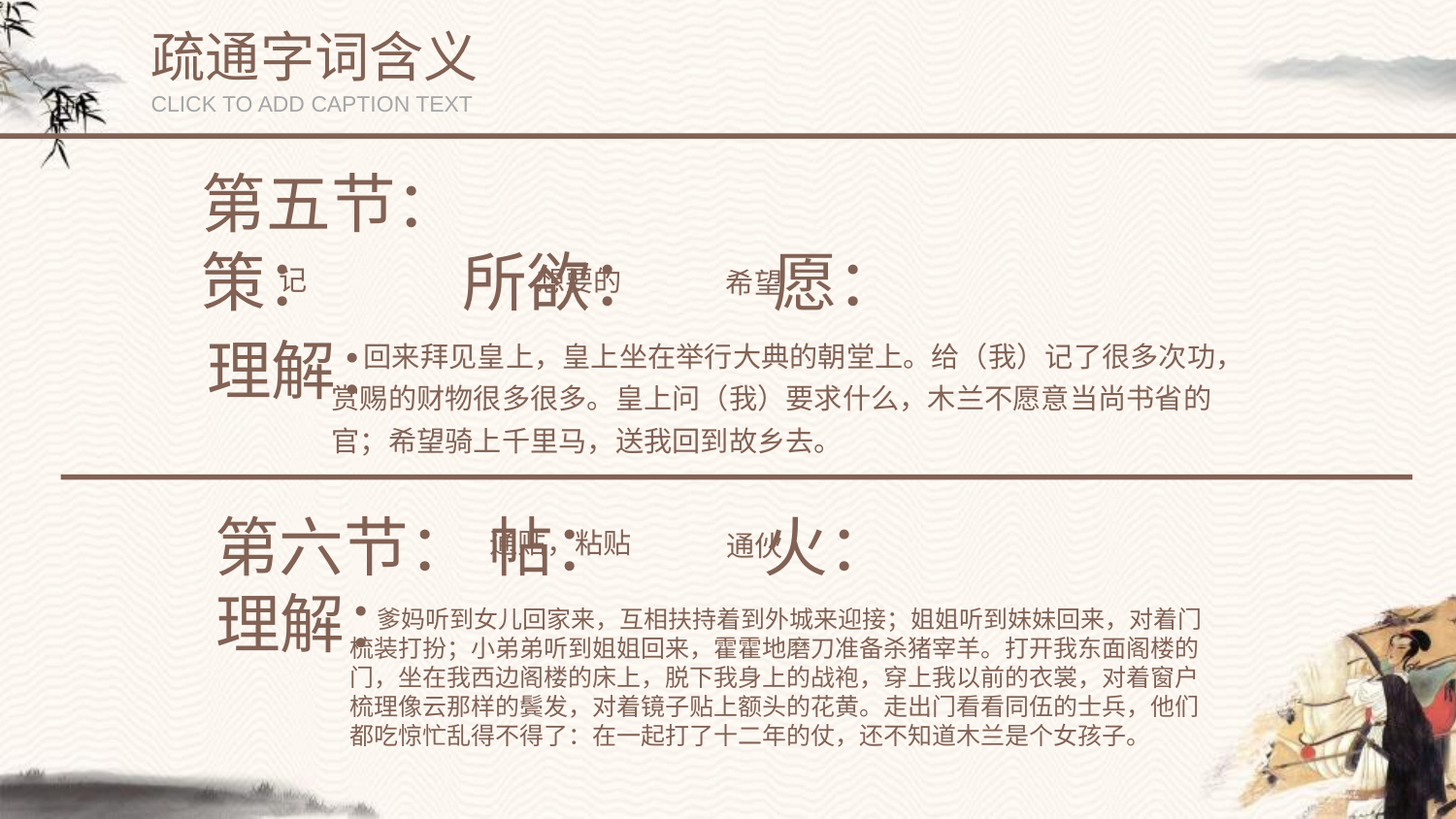

疏通字词含义
CLICK TO ADD CAPTION TEXT

第五节：
策：         所欲：        愿：
记
想要的
希望
    回来拜见皇上，皇上坐在举行大典的朝堂上。给（我）记了很多次功，赏赐的财物很多很多。皇上问（我）要求什么，木兰不愿意当尚书省的官；希望骑上千里马，送我回到故乡去。
理解：

第六节： 帖：          火：
通贴，粘贴
通伙
理解：
    爹妈听到女儿回家来，互相扶持着到外城来迎接；姐姐听到妹妹回来，对着门梳装打扮；小弟弟听到姐姐回来，霍霍地磨刀准备杀猪宰羊。打开我东面阁楼的门，坐在我西边阁楼的床上，脱下我身上的战袍，穿上我以前的衣裳，对着窗户梳理像云那样的鬓发，对着镜子贴上额头的花黄。走出门看看同伍的士兵，他们都吃惊忙乱得不得了：在一起打了十二年的仗，还不知道木兰是个女孩子。